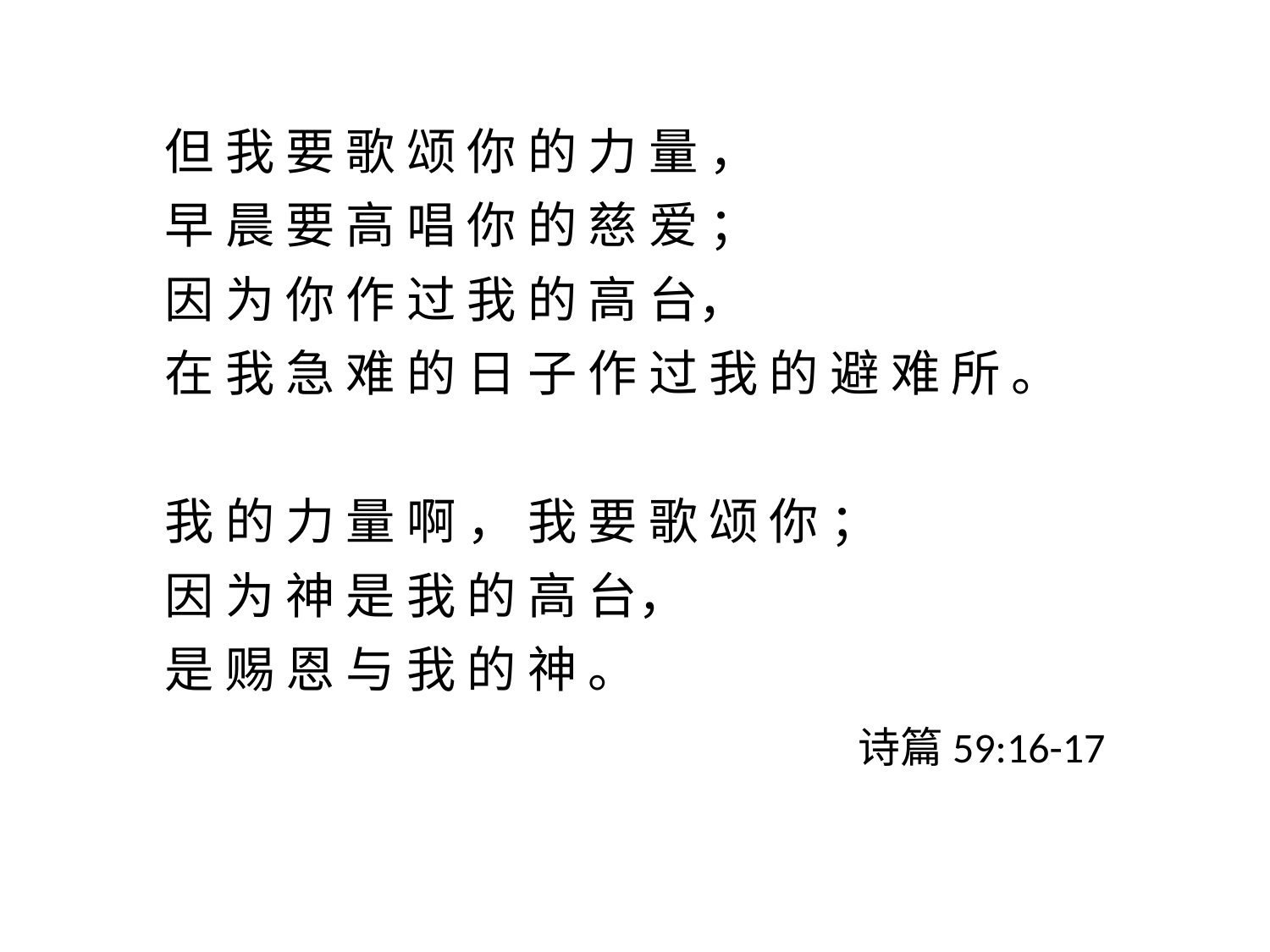

但 我 要 歌 颂 你 的 力 量 ，
早 晨 要 高 唱 你 的 慈 爱 ；
因 为 你 作 过 我 的 高 台，
在 我 急 难 的 日 子 作 过 我 的 避 难 所 。

我 的 力 量 啊 ， 我 要 歌 颂 你 ；
因 为 神 是 我 的 高 台，
是 赐 恩 与 我 的 神 。
 诗篇59:16-17